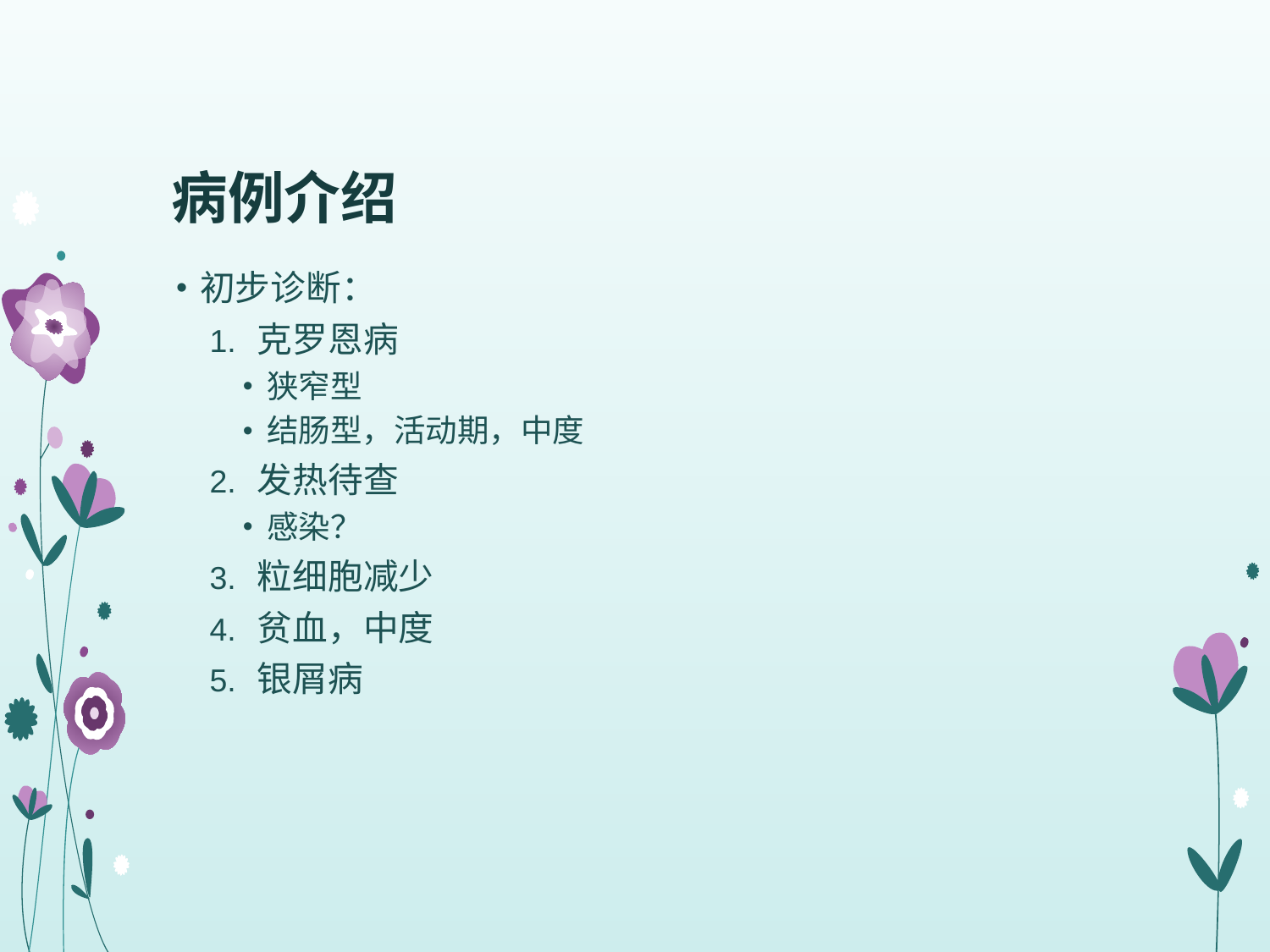

# 病例介绍
初步诊断：
克罗恩病
狭窄型
结肠型，活动期，中度
发热待查
感染？
粒细胞减少
贫血，中度
银屑病